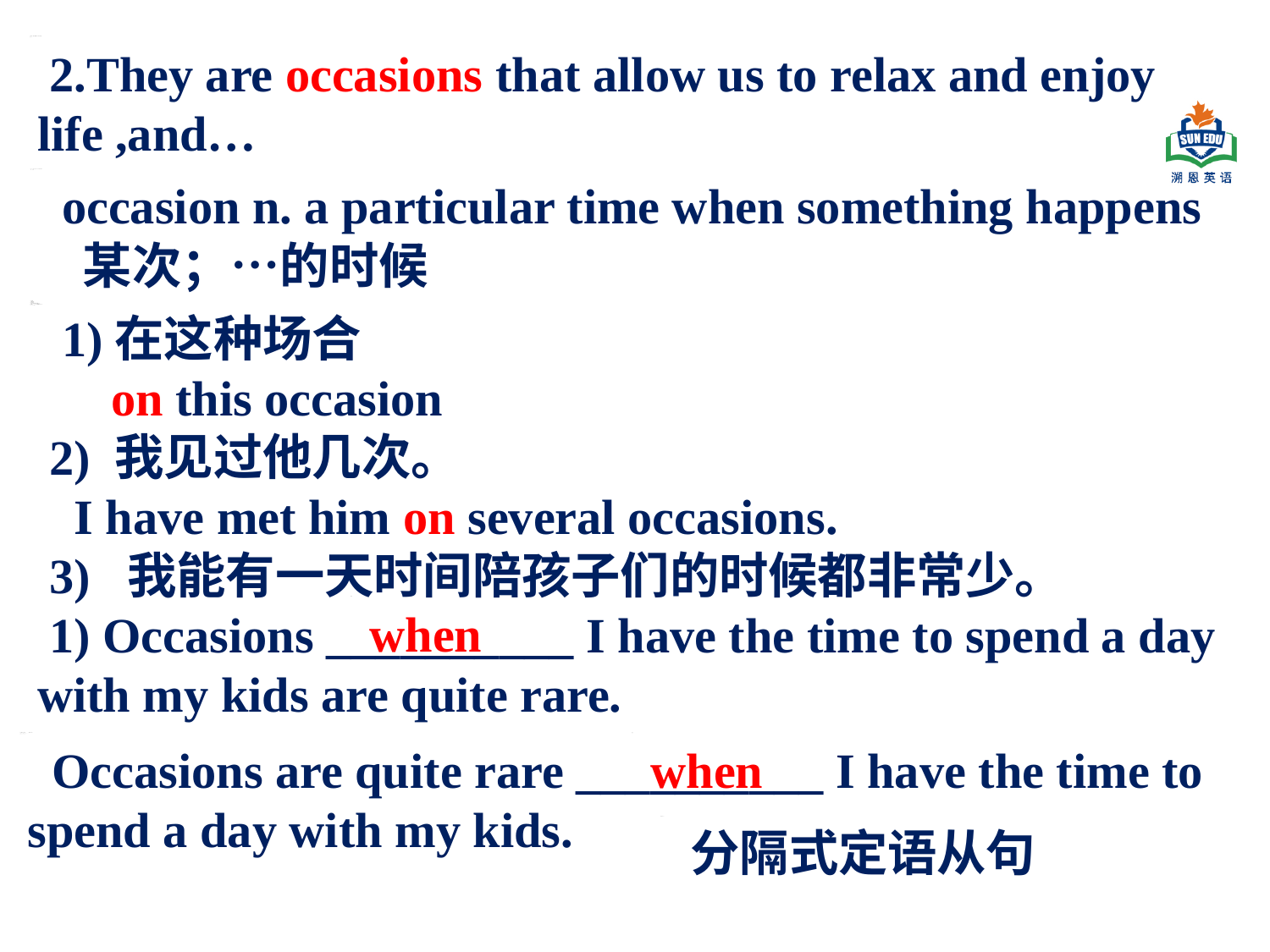

2.They are occasions that allow us to relax and enjoy life ,and…
  occasion n. a particular time when something happens
   某次；…的时候
  1)在这种场合
      on this occasion
 2) 我见过他几次。
   I have met him on several occasions.
 3)  我能有一天时间陪孩子们的时候都非常少。
 1) Occasions __________ I have the time to spend a day with my kids are quite rare.
 when
 when
  Occasions are quite rare __________ I have the time to spend a day with my kids.
 分隔式定语从句